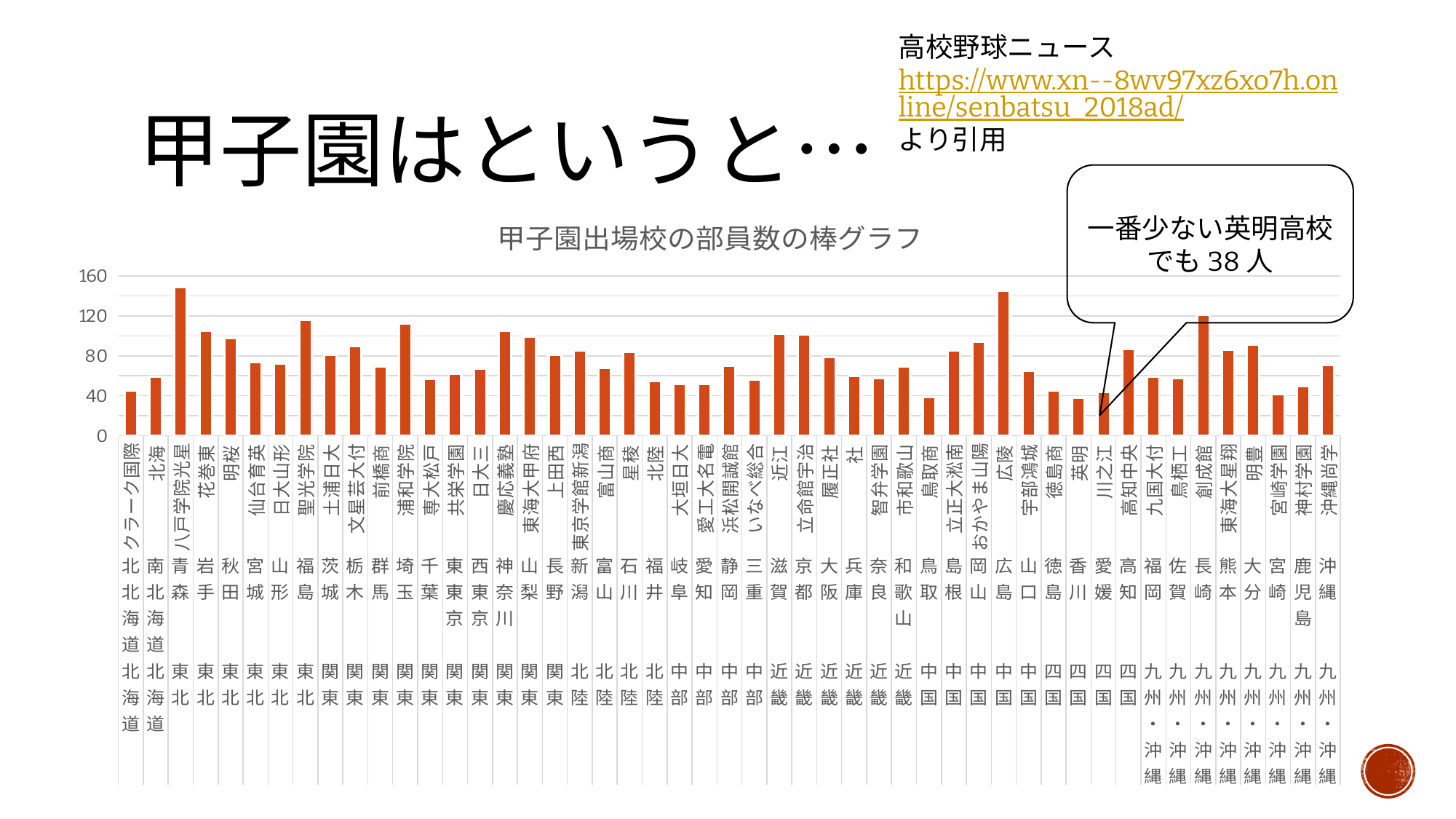

高校野球ニュース
https://www.xn--8wv97xz6xo7h.online/senbatsu_2018ad/より引用
# 甲子園はというと…
一番少ない英明高校でも38人

### Chart: 甲子園出場校の部員数の棒グラフ

| Category | 系列1 |
|---|---|
| クラーク国際 | 45.0 |
| 北海 | 59.0 |
| 八戸学院光星 | 149.0 |
| 花巻東 | 105.0 |
| 明桜 | 98.0 |
| 仙台育英 | 74.0 |
| 日大山形 | 72.0 |
| 聖光学院 | 116.0 |
| 土浦日大 | 81.0 |
| 文星芸大付 | 90.0 |
| 前橋商 | 69.0 |
| 浦和学院 | 112.0 |
| 専大松戸 | 57.0 |
| 共栄学園 | 62.0 |
| 日大三 | 67.0 |
| 慶応義塾 | 105.0 |
| 東海大甲府 | 99.0 |
| 上田西 | 81.0 |
| 東京学館新潟 | 85.0 |
| 富山商 | 68.0 |
| 星稜 | 84.0 |
| 北陸 | 55.0 |
| 大垣日大 | 52.0 |
| 愛工大名電 | 52.0 |
| 浜松開誠館 | 70.0 |
| いなべ総合 | 56.0 |
| 近江 | 102.0 |
| 立命館宇治 | 101.0 |
| 履正社 | 79.0 |
| 社 | 60.0 |
| 智弁学園 | 58.0 |
| 市和歌山 | 69.0 |
| 鳥取商 | 39.0 |
| 立正大淞南 | 85.0 |
| おかやま山陽 | 94.0 |
| 広陵 | 145.0 |
| 宇部鴻城 | 65.0 |
| 徳島商 | 45.0 |
| 英明 | 38.0 |
| 川之江 | 44.0 |
| 高知中央 | 87.0 |
| 九国大付 | 59.0 |
| 鳥栖工 | 58.0 |
| 創成館 | 121.0 |
| 東海大星翔 | 86.0 |
| 明豊 | 91.0 |
| 宮崎学園 | 42.0 |
| 神村学園 | 50.0 |
| 沖縄尚学 | 71.0 |